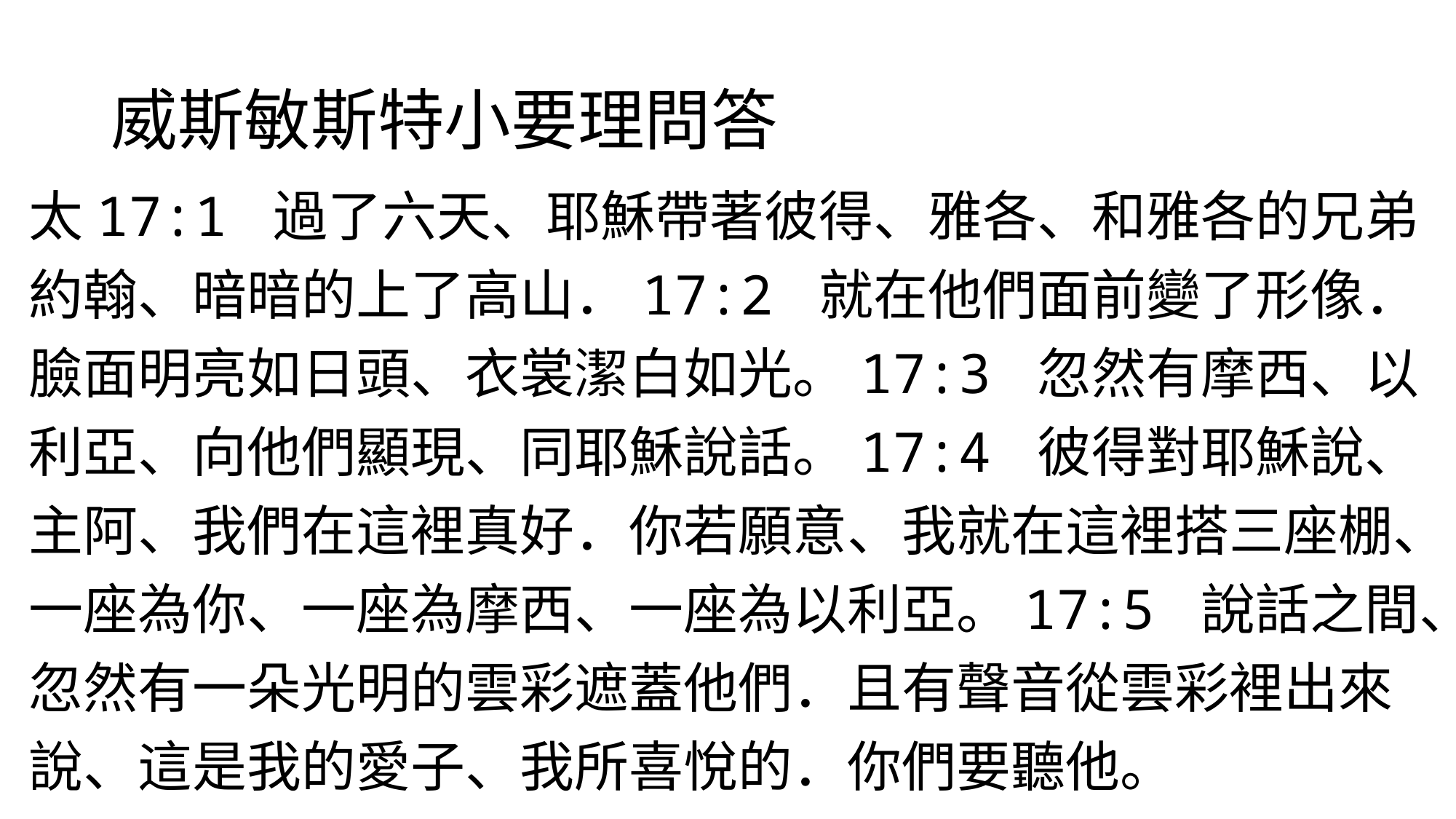

# 威斯敏斯特小要理問答
太17:1 過了六天、耶穌帶著彼得、雅各、和雅各的兄弟約翰、暗暗的上了高山．17:2 就在他們面前變了形像．臉面明亮如日頭、衣裳潔白如光。17:3 忽然有摩西、以利亞、向他們顯現、同耶穌說話。17:4 彼得對耶穌說、主阿、我們在這裡真好．你若願意、我就在這裡搭三座棚、一座為你、一座為摩西、一座為以利亞。17:5 說話之間、忽然有一朵光明的雲彩遮蓋他們．且有聲音從雲彩裡出來說、這是我的愛子、我所喜悅的．你們要聽他。